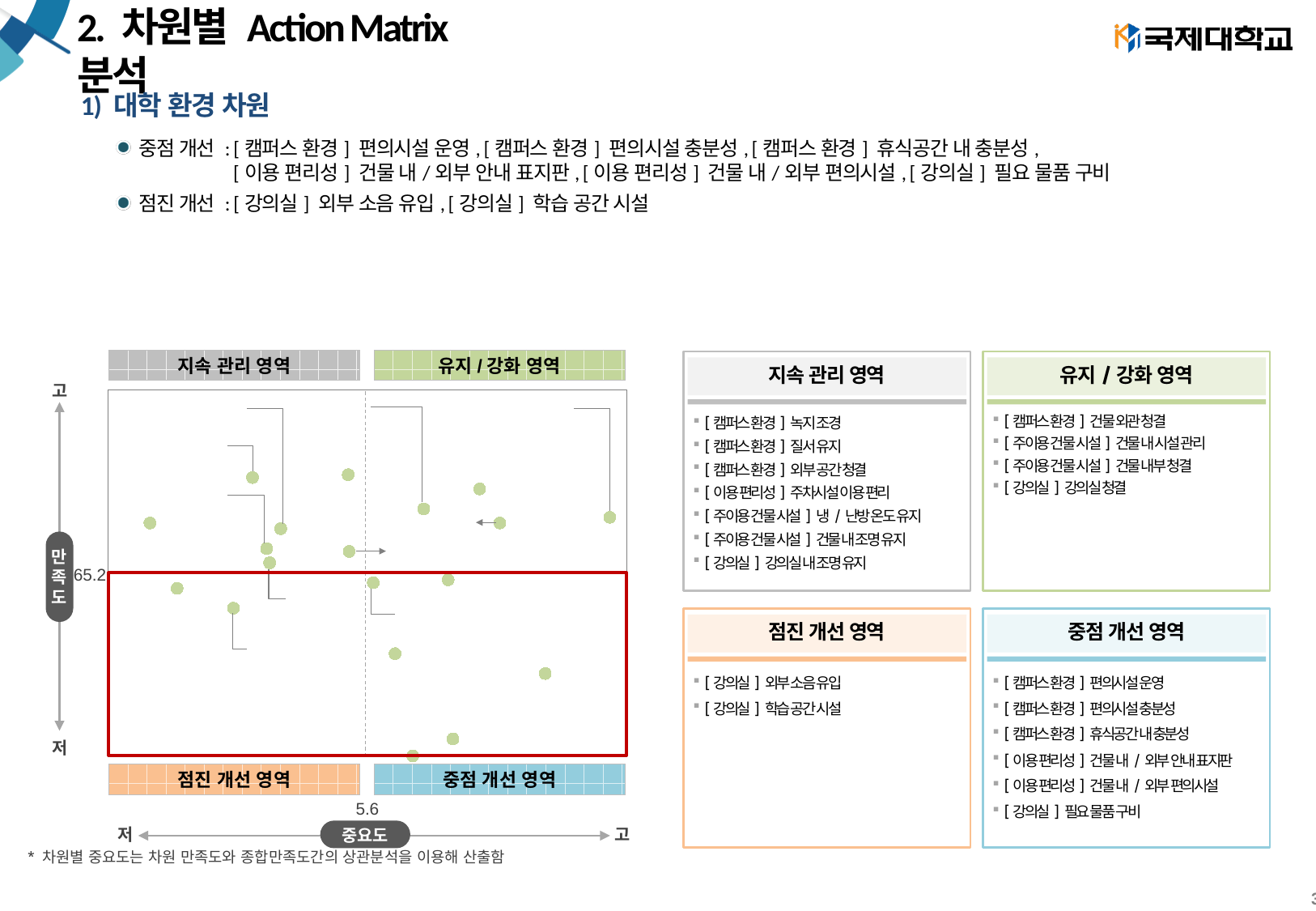

# 2. 차원별 Action Matrix 분석
1) 대학 환경 차원
중점 개선 : [캠퍼스 환경] 편의시설 운영, [캠퍼스 환경] 편의시설 충분성, [캠퍼스 환경] 휴식공간 내 충분성,
                         [이용 편리성] 건물 내/외부 안내 표지판, [이용 편리성] 건물 내/외부 편의시설, [강의실] 필요 물품 구비
점진 개선 : [강의실] 외부 소음 유입, [강의실] 학습 공간 시설

### Chart

| Category | Y축 |
|---|---|
지속 관리 영역
유지/강화 영역

지속 관리 영역

유지/강화 영역

고
만
족
도
저
[캠퍼스 환경] 녹지 조경
[캠퍼스 환경] 질서 유지
[캠퍼스 환경] 외부 공간 청결
[이용 편리성] 주차시설 이용 편리
[주이용 건물 시설] 냉/난방 온도 유지
[주이용 건물 시설] 건물 내 조명 유지
[강의실] 강의실 내 조명 유지
[캠퍼스 환경] 건물 외관 청결
[주이용 건물 시설] 건물 내 시설 관리
[주이용 건물 시설] 건물 내부 청결
[강의실] 강의실 청결
65.2

점진 개선 영역

중점 개선 영역

[강의실] 외부 소음 유입
[강의실] 학습 공간 시설
[캠퍼스 환경] 편의시설 운영
[캠퍼스 환경] 편의시설 충분성
[캠퍼스 환경] 휴식공간 내 충분성
[이용 편리성] 건물 내/외부 안내 표지판
[이용 편리성] 건물 내/외부 편의시설
[강의실] 필요 물품 구비
점진 개선 영역
중점 개선 영역
5.6
중요도
저
고
* 차원별 중요도는 차원 만족도와 종합만족도간의 상관분석을 이용해 산출함